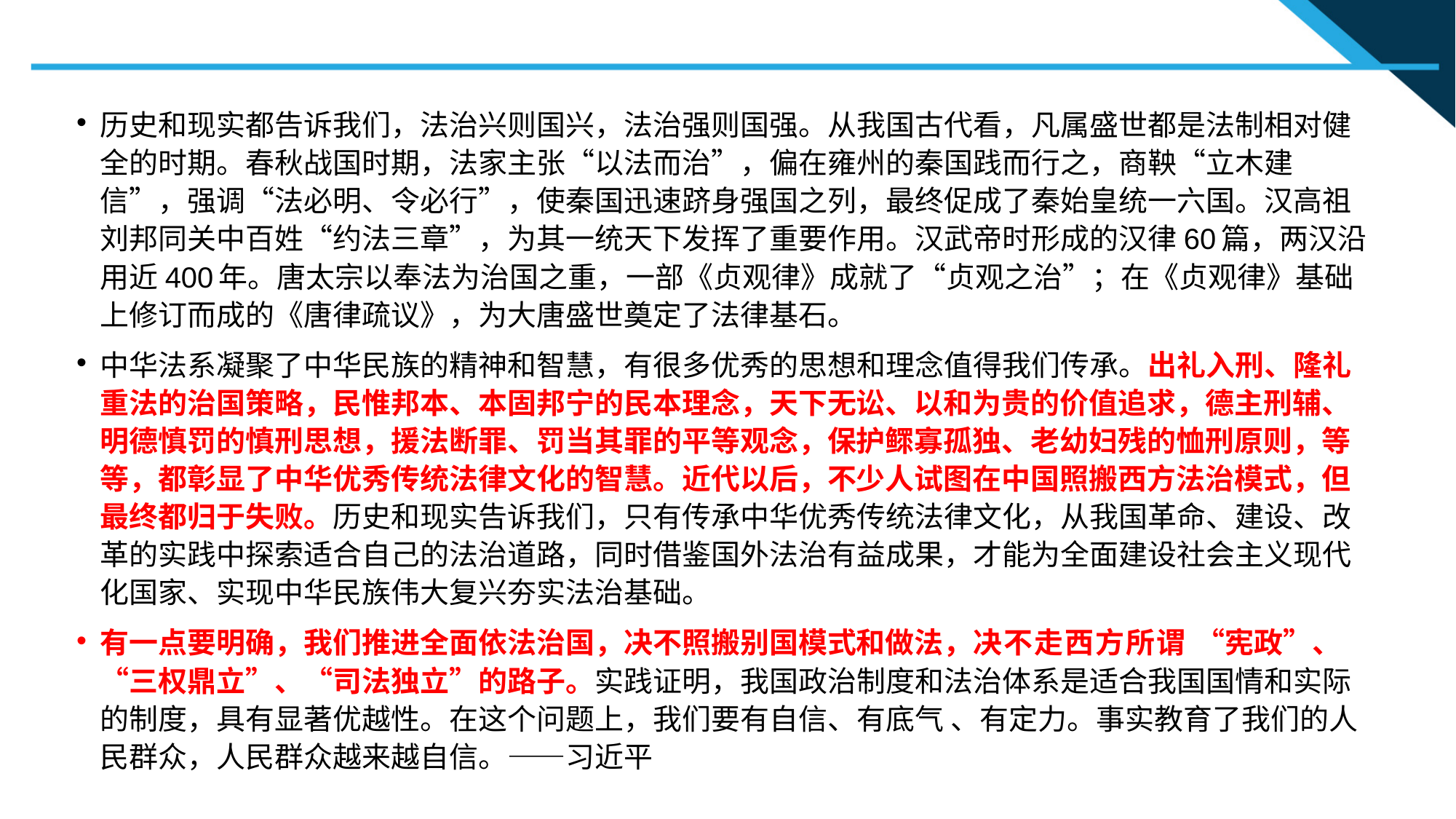

历史和现实都告诉我们，法治兴则国兴，法治强则国强。从我国古代看，凡属盛世都是法制相对健全的时期。春秋战国时期，法家主张“以法而治”，偏在雍州的秦国践而行之，商鞅“立木建信”，强调“法必明、令必行”，使秦国迅速跻身强国之列，最终促成了秦始皇统一六国。汉高祖刘邦同关中百姓“约法三章”，为其一统天下发挥了重要作用。汉武帝时形成的汉律60篇，两汉沿用近400年。唐太宗以奉法为治国之重，一部《贞观律》成就了“贞观之治”；在《贞观律》基础上修订而成的《唐律疏议》，为大唐盛世奠定了法律基石。
中华法系凝聚了中华民族的精神和智慧，有很多优秀的思想和理念值得我们传承。出礼入刑、隆礼重法的治国策略，民惟邦本、本固邦宁的民本理念，天下无讼、以和为贵的价值追求，德主刑辅、明德慎罚的慎刑思想，援法断罪、罚当其罪的平等观念，保护鳏寡孤独、老幼妇残的恤刑原则，等等，都彰显了中华优秀传统法律文化的智慧。近代以后，不少人试图在中国照搬西方法治模式，但最终都归于失败。历史和现实告诉我们，只有传承中华优秀传统法律文化，从我国革命、建设、改革的实践中探索适合自己的法治道路，同时借鉴国外法治有益成果，才能为全面建设社会主义现代化国家、实现中华民族伟大复兴夯实法治基础。
有一点要明确，我们推进全面依法治国，决不照搬别国模式和做法，决不走西方所谓 “宪政”、“三权鼎立”、“司法独立”的路子。实践证明，我国政治制度和法治体系是适合我国国情和实际的制度，具有显著优越性。在这个问题上，我们要有自信、有底气 、有定力。事实教育了我们的人民群众，人民群众越来越自信。——习近平